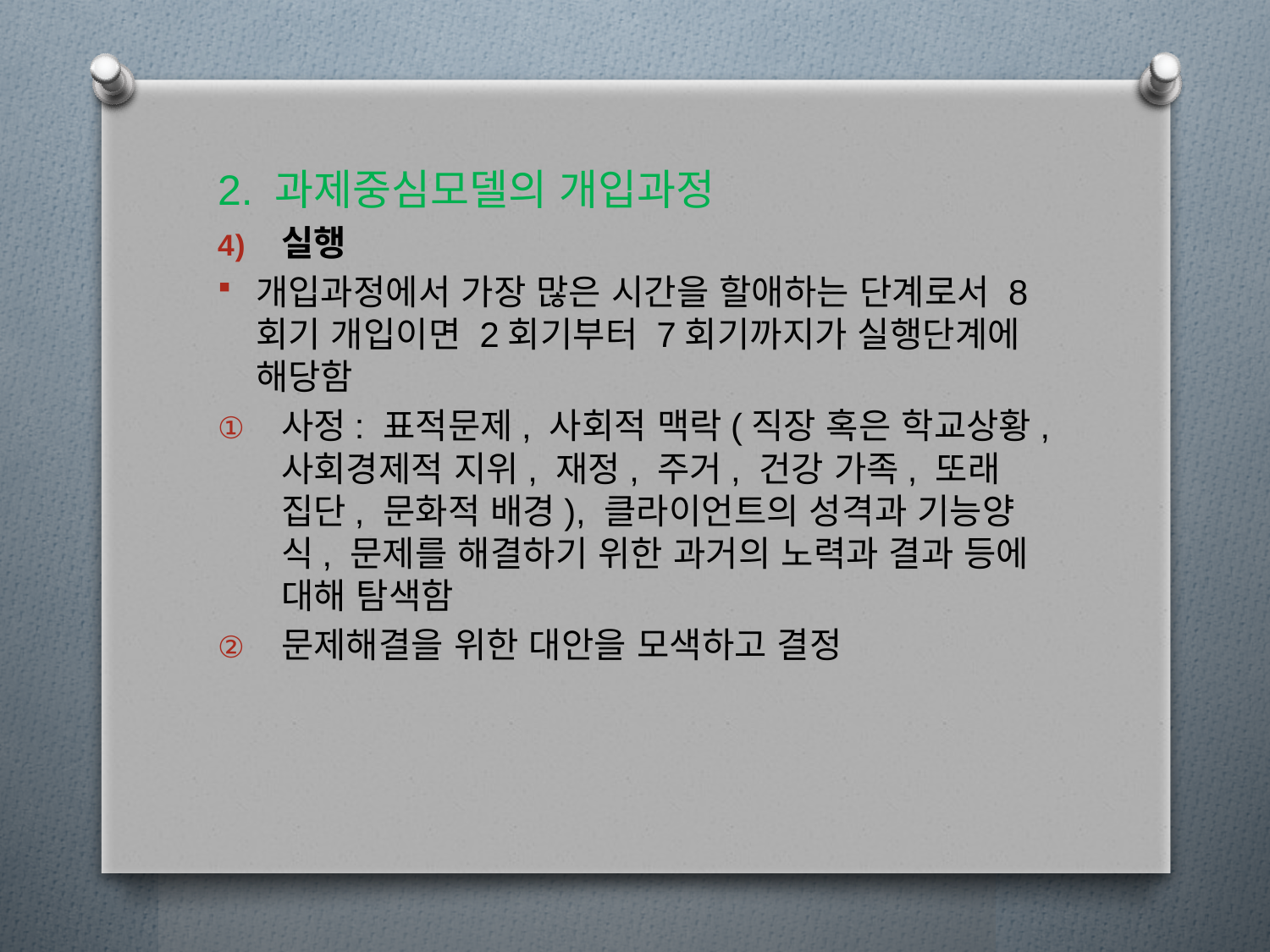

2. 과제중심모델의 개입과정
실행
개입과정에서 가장 많은 시간을 할애하는 단계로서 8회기 개입이면 2회기부터 7회기까지가 실행단계에 해당함
사정: 표적문제, 사회적 맥락(직장 혹은 학교상황, 사회경제적 지위, 재정, 주거, 건강 가족, 또래 집단, 문화적 배경), 클라이언트의 성격과 기능양식, 문제를 해결하기 위한 과거의 노력과 결과 등에 대해 탐색함
문제해결을 위한 대안을 모색하고 결정